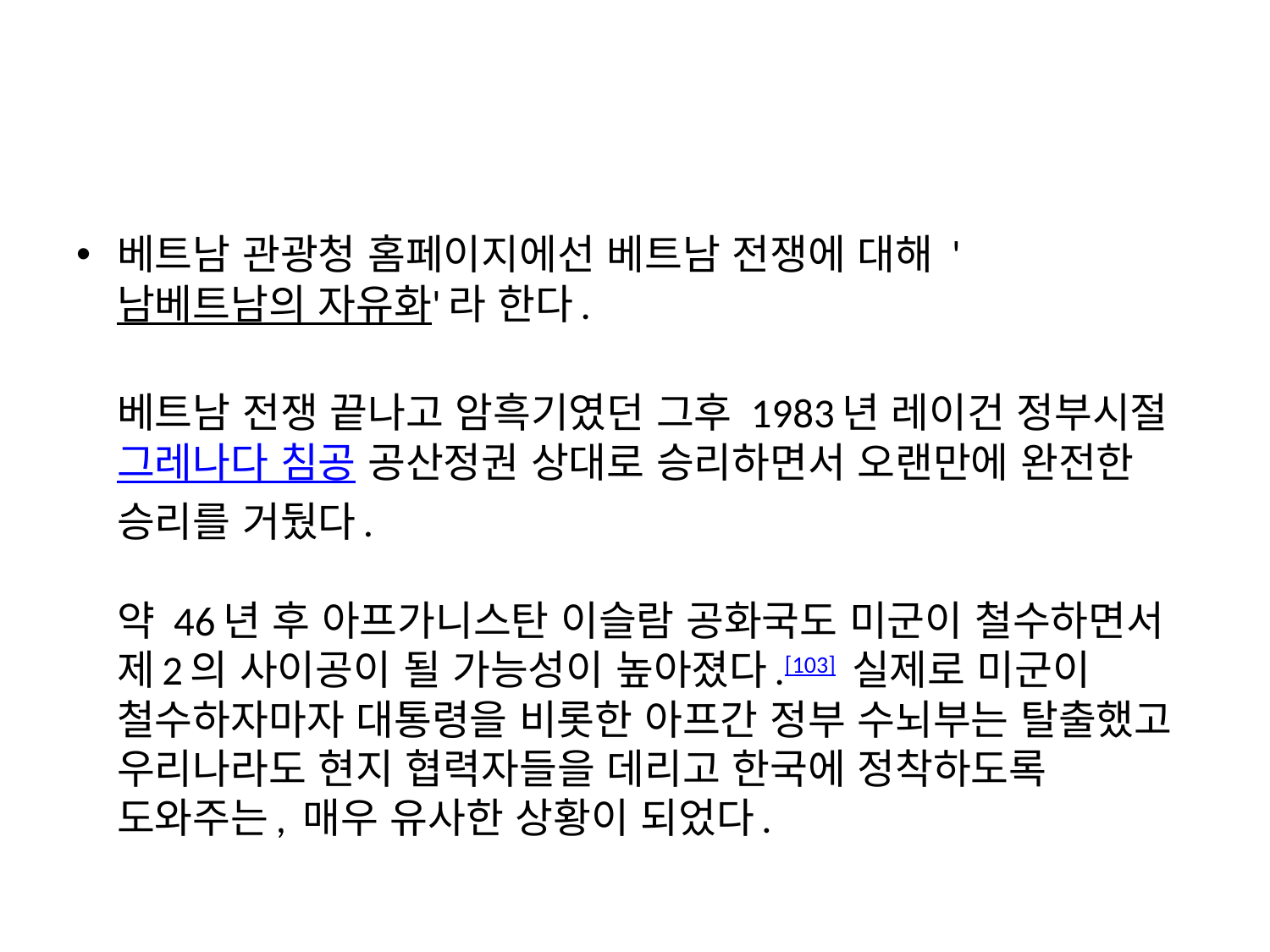

베트남 관광청 홈페이지에선 베트남 전쟁에 대해 '남베트남의 자유화'라 한다.
베트남 전쟁 끝나고 암흑기였던 그후 1983년 레이건 정부시절 그레나다 침공 공산정권 상대로 승리하면서 오랜만에 완전한 승리를 거뒀다.
약 46년 후 아프가니스탄 이슬람 공화국도 미군이 철수하면서 제2의 사이공이 될 가능성이 높아졌다.[103] 실제로 미군이 철수하자마자 대통령을 비롯한 아프간 정부 수뇌부는 탈출했고 우리나라도 현지 협력자들을 데리고 한국에 정착하도록 도와주는, 매우 유사한 상황이 되었다.